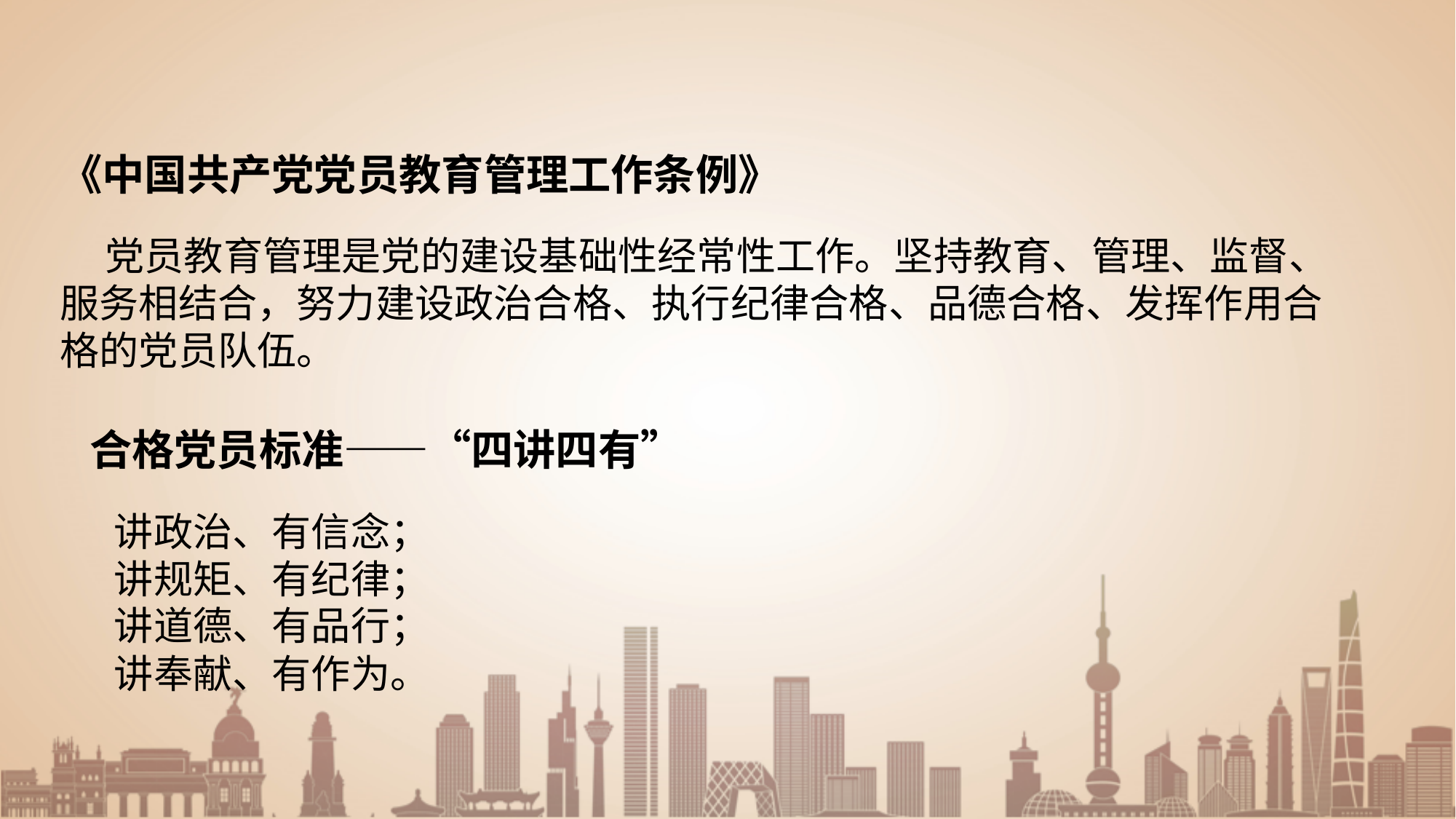

《中国共产党党员教育管理工作条例》

    党员教育管理是党的建设基础性经常性工作。坚持教育、管理、监督、服务相结合，努力建设政治合格、执行纪律合格、品德合格、发挥作用合格的党员队伍。

  合格党员标准——“四讲四有”

     讲政治、有信念；
     讲规矩、有纪律；
     讲道德、有品行；
     讲奉献、有作为。